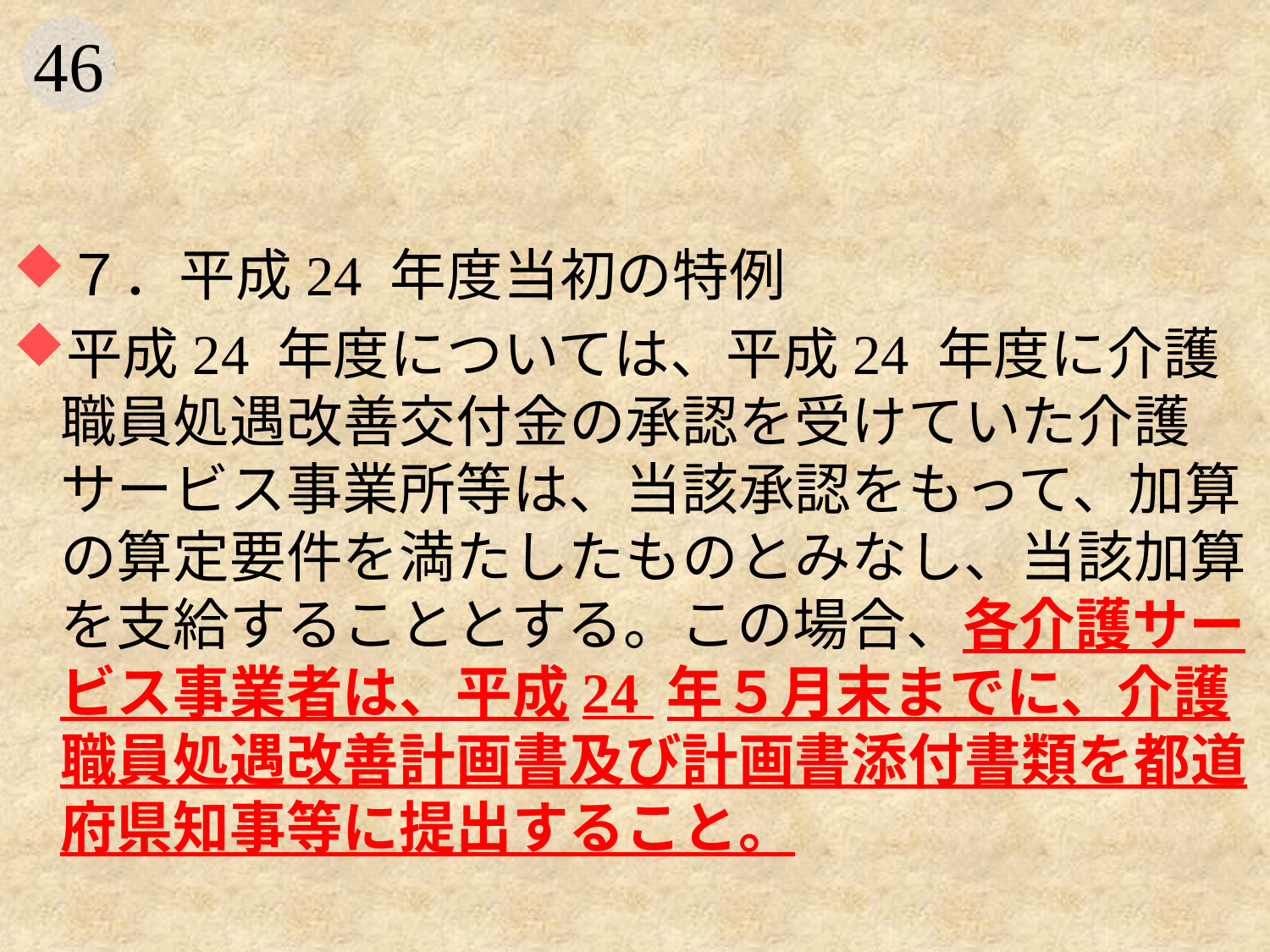

#
７．平成24 年度当初の特例
平成24 年度については、平成24 年度に介護職員処遇改善交付金の承認を受けていた介護サービス事業所等は、当該承認をもって、加算の算定要件を満たしたものとみなし、当該加算を支給することとする。この場合、各介護サービス事業者は、平成24 年５月末までに、介護職員処遇改善計画書及び計画書添付書類を都道府県知事等に提出すること。